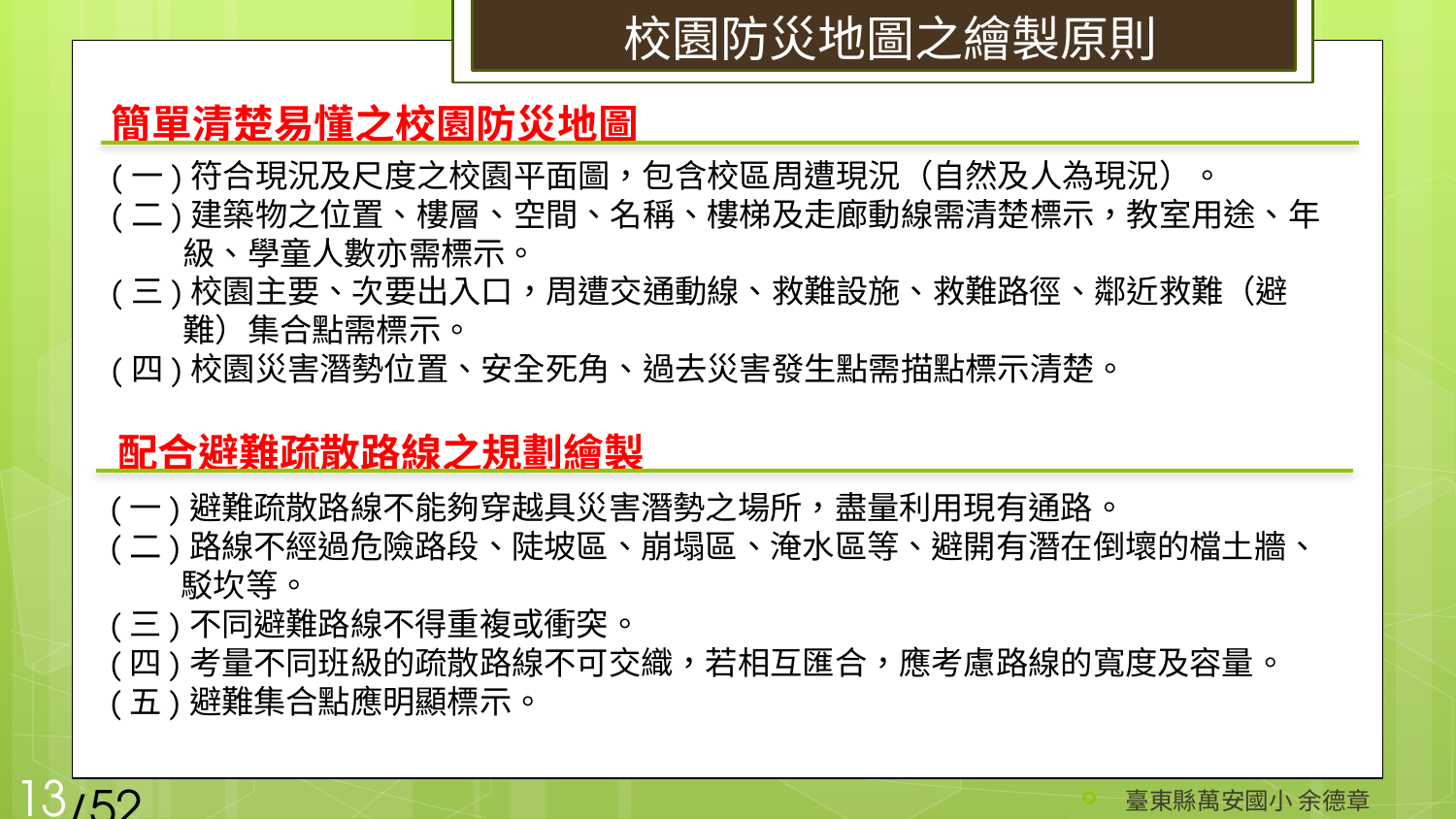

# 校園防災地圖之繪製原則
簡單清楚易懂之校園防災地圖
(一)符合現況及尺度之校園平面圖，包含校區周遭現況（自然及人為現況）。
(二)建築物之位置、樓層、空間、名稱、樓梯及走廊動線需清楚標示，教室用途、年級、學童人數亦需標示。
(三)校園主要、次要出入口，周遭交通動線、救難設施、救難路徑、鄰近救難（避難）集合點需標示。
(四)校園災害潛勢位置、安全死角、過去災害發生點需描點標示清楚。
配合避難疏散路線之規劃繪製
(一)避難疏散路線不能夠穿越具災害潛勢之場所，盡量利用現有通路。
(二)路線不經過危險路段、陡坡區、崩塌區、淹水區等、避開有潛在倒壞的檔土牆、駁坎等。
(三)不同避難路線不得重複或衝突。
(四)考量不同班級的疏散路線不可交織，若相互匯合，應考慮路線的寬度及容量。
(五)避難集合點應明顯標示。
/52
13
臺東縣萬安國小 余德章